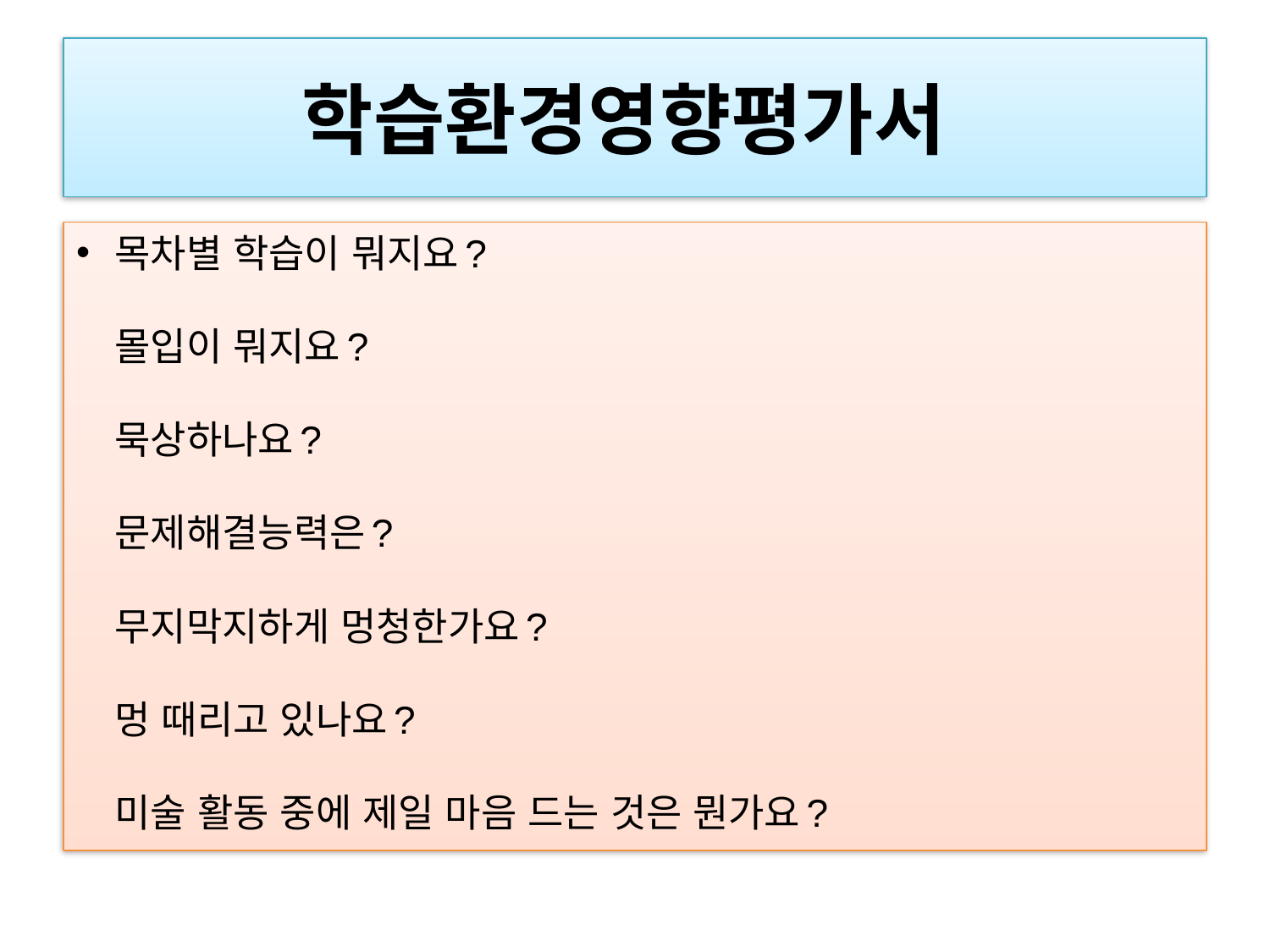

# 학습환경영향평가서
목차별 학습이 뭐지요?
몰입이 뭐지요?
묵상하나요?
문제해결능력은?
무지막지하게 멍청한가요?
멍 때리고 있나요?
미술 활동 중에 제일 마음 드는 것은 뭔가요?